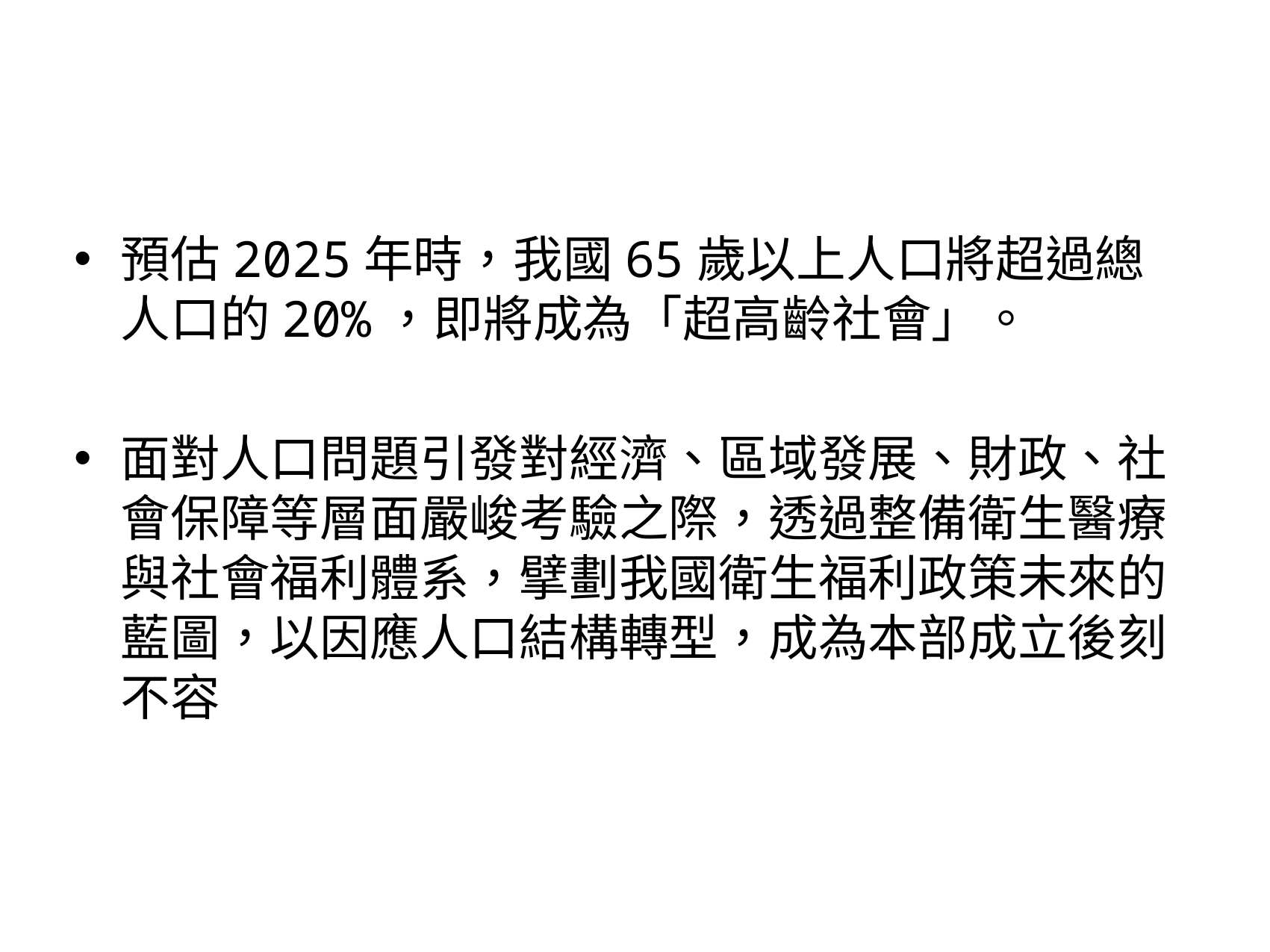

#
預估2025年時，我國65歲以上人口將超過總人口的20%，即將成為「超高齡社會」。

面對人口問題引發對經濟、區域發展、財政、社會保障等層面嚴峻考驗之際，透過整備衛生醫療與社會福利體系，擘劃我國衛生福利政策未來的藍圖，以因應人口結構轉型，成為本部成立後刻不容